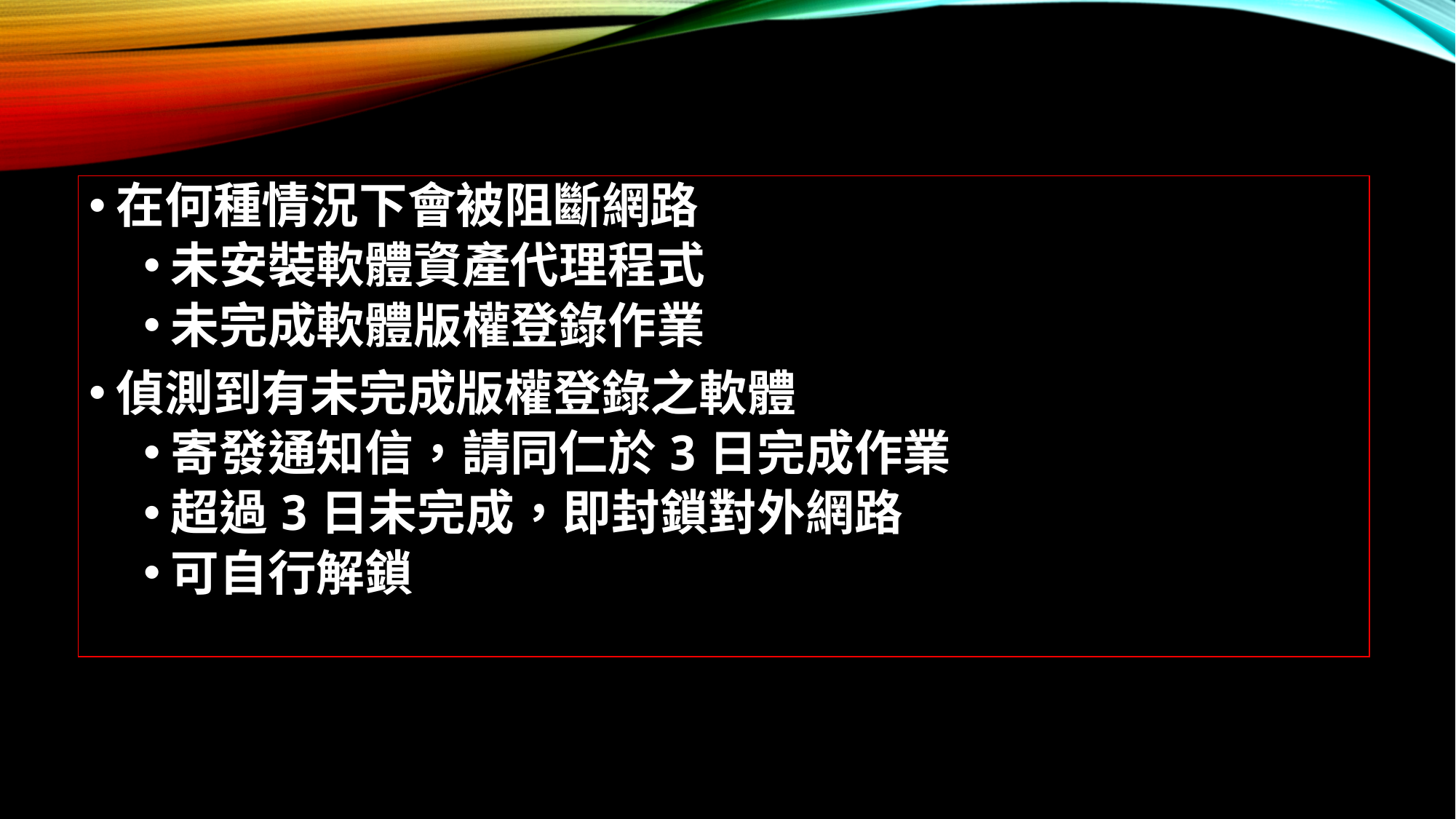

在何種情況下會被阻斷網路
未安裝軟體資產代理程式
未完成軟體版權登錄作業
偵測到有未完成版權登錄之軟體
寄發通知信，請同仁於3日完成作業
超過3日未完成，即封鎖對外網路
可自行解鎖